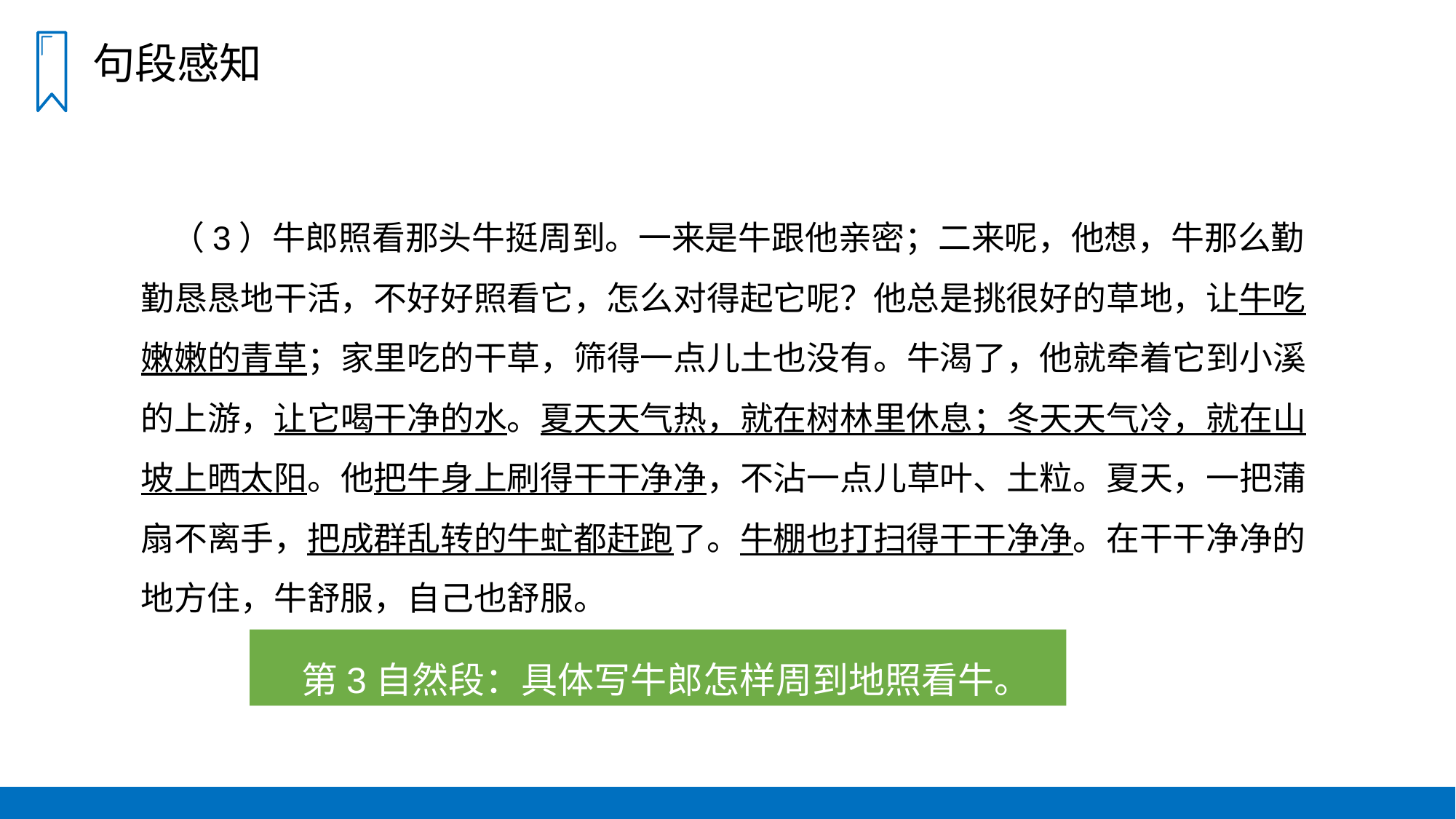

句段感知
   （3）牛郎照看那头牛挺周到。一来是牛跟他亲密；二来呢，他想，牛那么勤勤恳恳地干活，不好好照看它，怎么对得起它呢？他总是挑很好的草地，让牛吃嫩嫩的青草；家里吃的干草，筛得一点儿土也没有。牛渴了，他就牵着它到小溪的上游，让它喝干净的水。夏天天气热，就在树林里休息；冬天天气冷，就在山坡上晒太阳。他把牛身上刷得干干净净，不沾一点儿草叶、土粒。夏天，一把蒲扇不离手，把成群乱转的牛虻都赶跑了。牛棚也打扫得干干净净。在干干净净的地方住，牛舒服，自己也舒服。
    第3自然段：具体写牛郎怎样周到地照看牛。